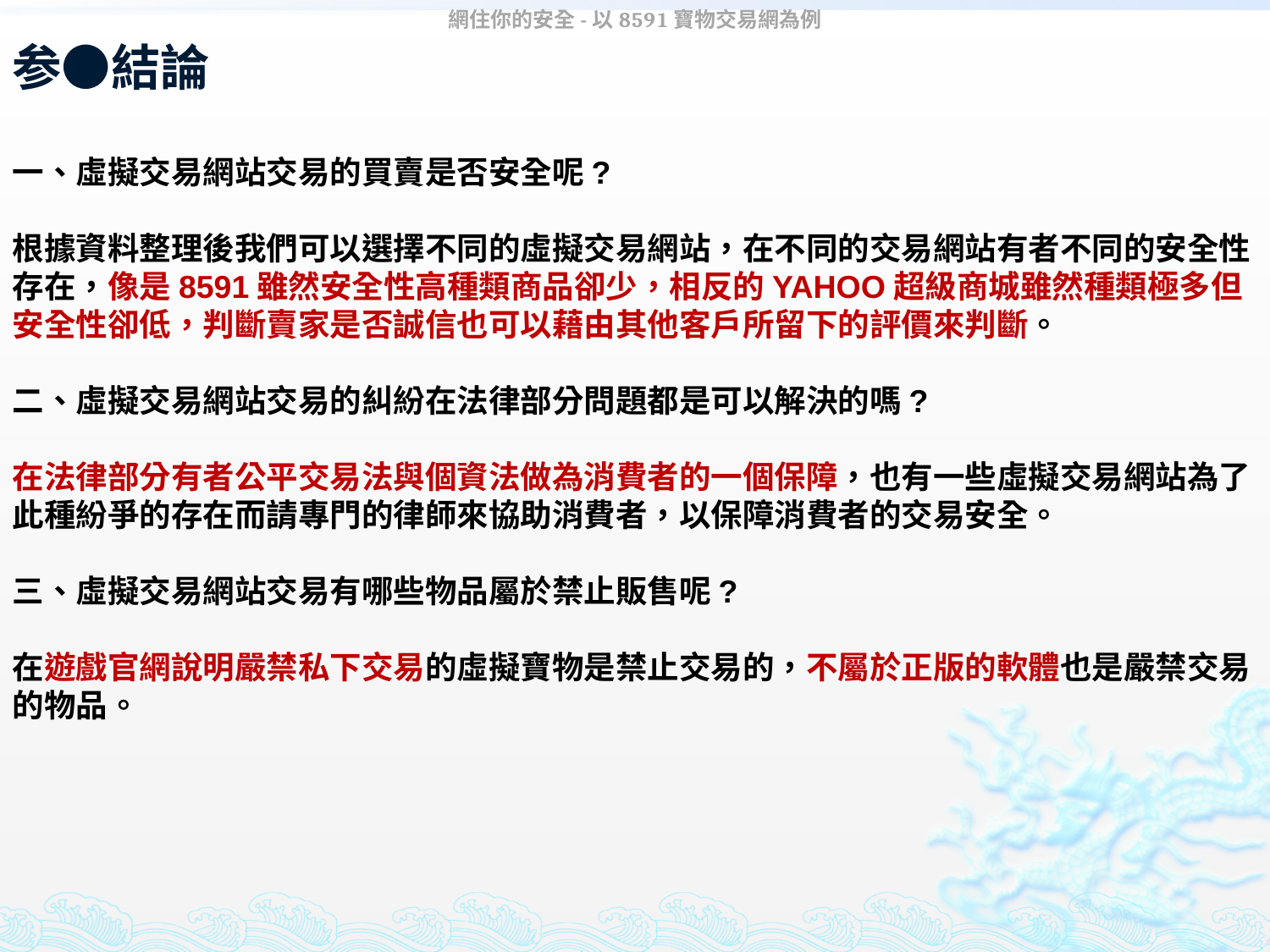

網住你的安全-以8591寶物交易網為例
# 参●結論
一、虛擬交易網站交易的買賣是否安全呢?

根據資料整理後我們可以選擇不同的虛擬交易網站，在不同的交易網站有者不同的安全性存在，像是8591雖然安全性高種類商品卻少，相反的YAHOO超級商城雖然種類極多但安全性卻低，判斷賣家是否誠信也可以藉由其他客戶所留下的評價來判斷。

二、虛擬交易網站交易的糾紛在法律部分問題都是可以解決的嗎?

在法律部分有者公平交易法與個資法做為消費者的一個保障，也有一些虛擬交易網站為了此種紛爭的存在而請專門的律師來協助消費者，以保障消費者的交易安全。

三、虛擬交易網站交易有哪些物品屬於禁止販售呢?

在遊戲官網說明嚴禁私下交易的虛擬寶物是禁止交易的，不屬於正版的軟體也是嚴禁交易的物品。